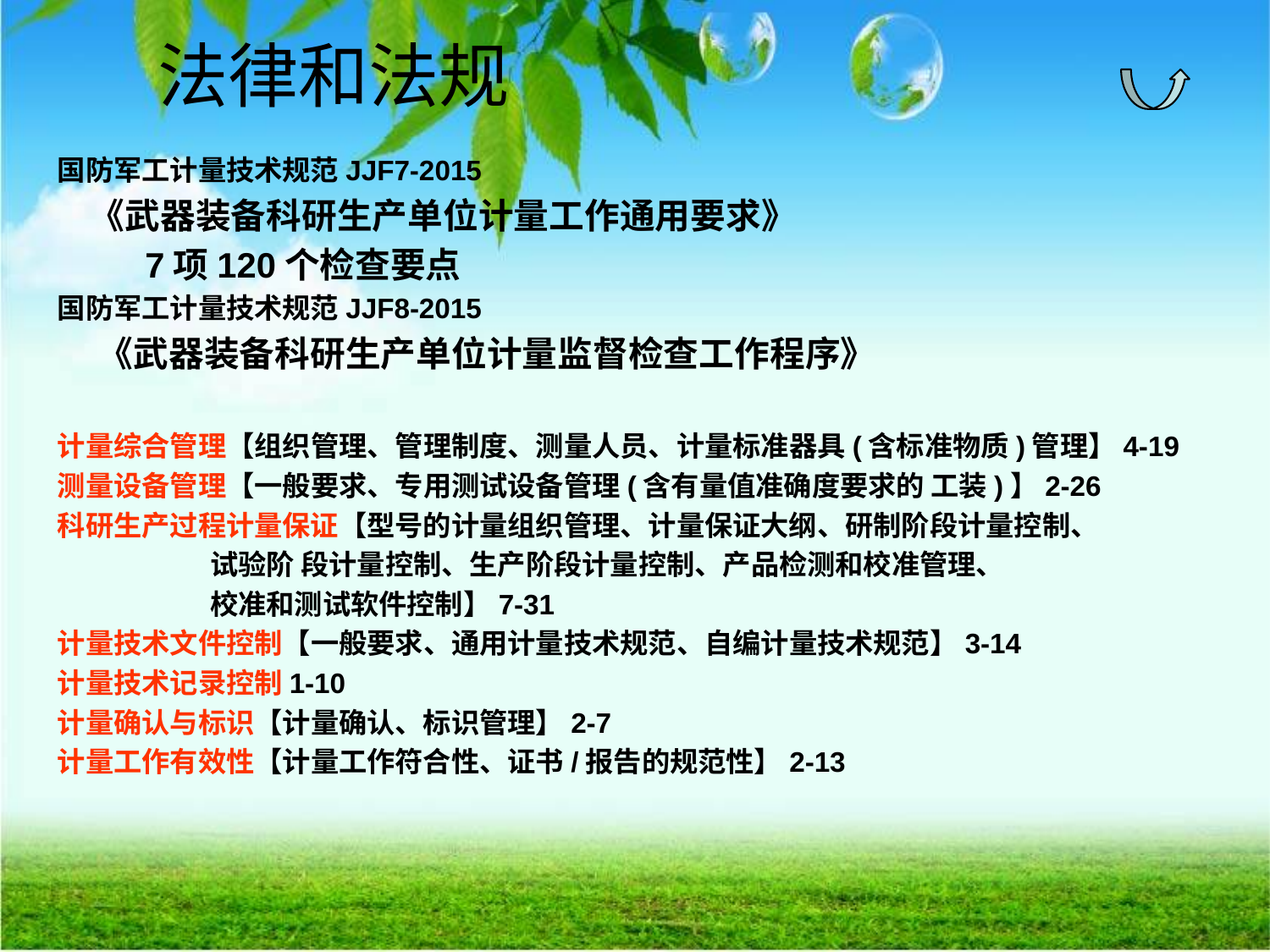

# 法律和法规

国防军工计量技术规范JJF7-2015
    《武器装备科研生产单位计量工作通用要求》
         7项120个检查要点
国防军工计量技术规范JJF8-2015
    《武器装备科研生产单位计量监督检查工作程序》

计量综合管理【组织管理、管理制度、测量人员、计量标准器具(含标准物质)管理】4-19
测量设备管理【一般要求、专用测试设备管理(含有量值准确度要求的 工装)】2-26
科研生产过程计量保证【型号的计量组织管理、计量保证大纲、研制阶段计量控制、
                       试验阶 段计量控制、生产阶段计量控制、产品检测和校准管理、
                       校准和测试软件控制】7-31
计量技术文件控制【一般要求、通用计量技术规范、自编计量技术规范】3-14
计量技术记录控制1-10
计量确认与标识【计量确认、标识管理】2-7
计量工作有效性【计量工作符合性、证书/报告的规范性】2-13